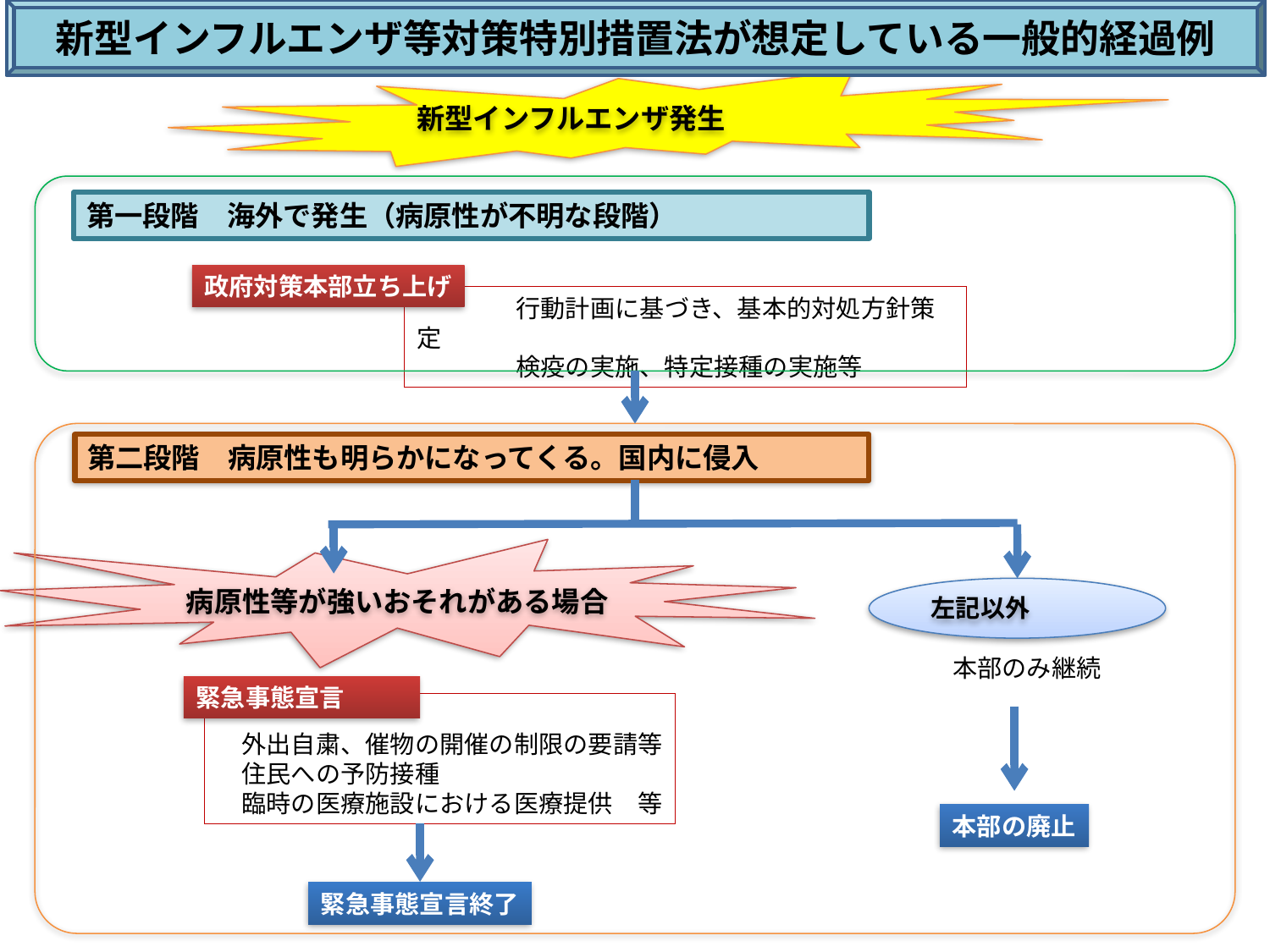

新型インフルエンザ等対策特別措置法が想定している一般的経過例

新型インフルエンザ発生

第一段階　海外で発生（病原性が不明な段階）
政府対策本部立ち上げ
　　　　行動計画に基づき、基本的対処方針策定
　　　　検疫の実施、特定接種の実施等

第二段階　病原性も明らかになってくる。国内に侵入

病原性等が強いおそれがある場合

左記以外
　本部のみ継続
緊急事態宣言

　外出自粛、催物の開催の制限の要請等
　住民への予防接種
　臨時の医療施設における医療提供　等
本部の廃止
緊急事態宣言終了